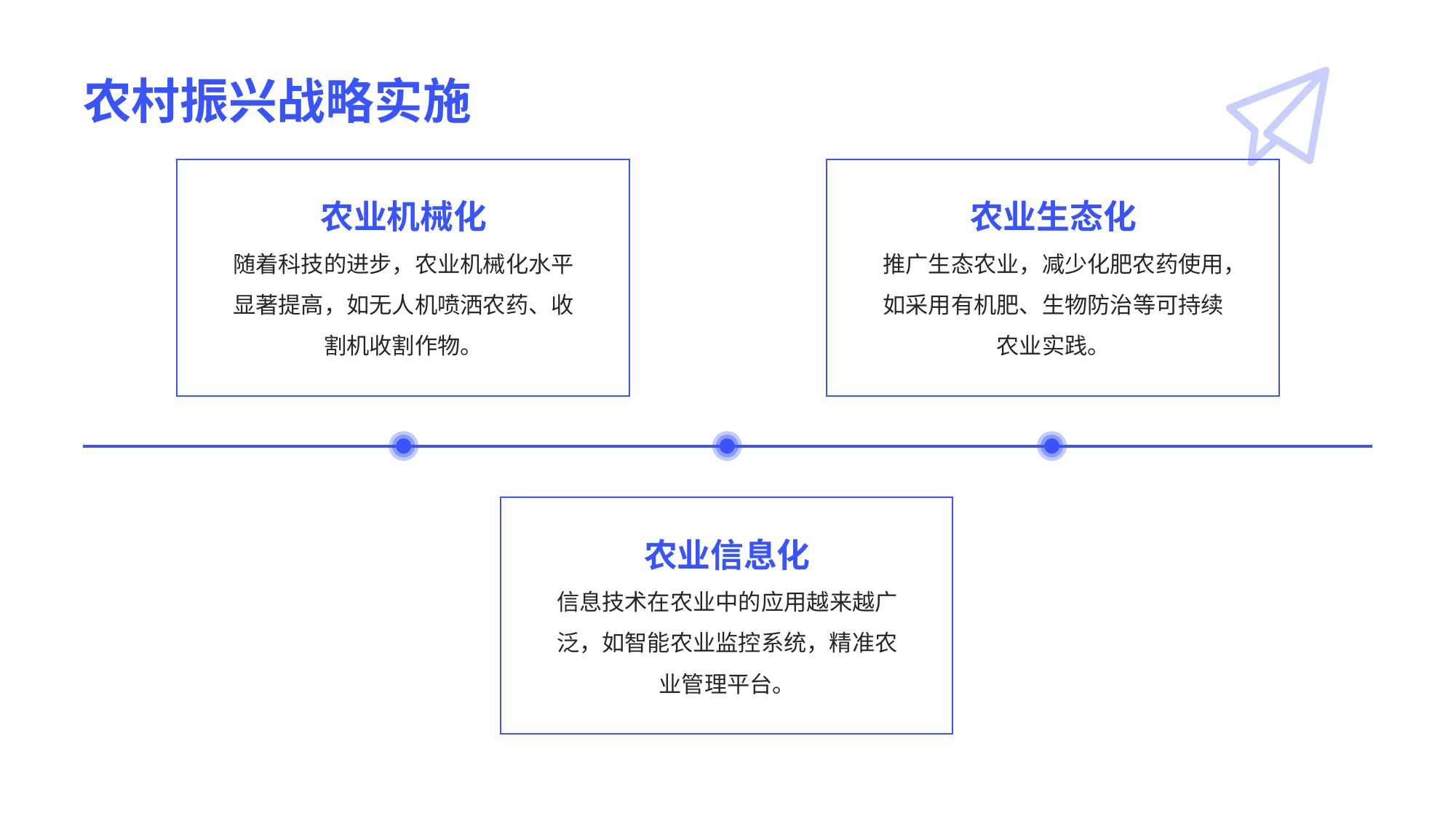

# 农村振兴战略实施

农业机械化
农业生态化
随着科技的进步，农业机械化水平显著提高，如无人机喷洒农药、收割机收割作物。
推广生态农业，减少化肥农药使用，如采用有机肥、生物防治等可持续农业实践。

农业信息化
信息技术在农业中的应用越来越广泛，如智能农业监控系统，精准农业管理平台。